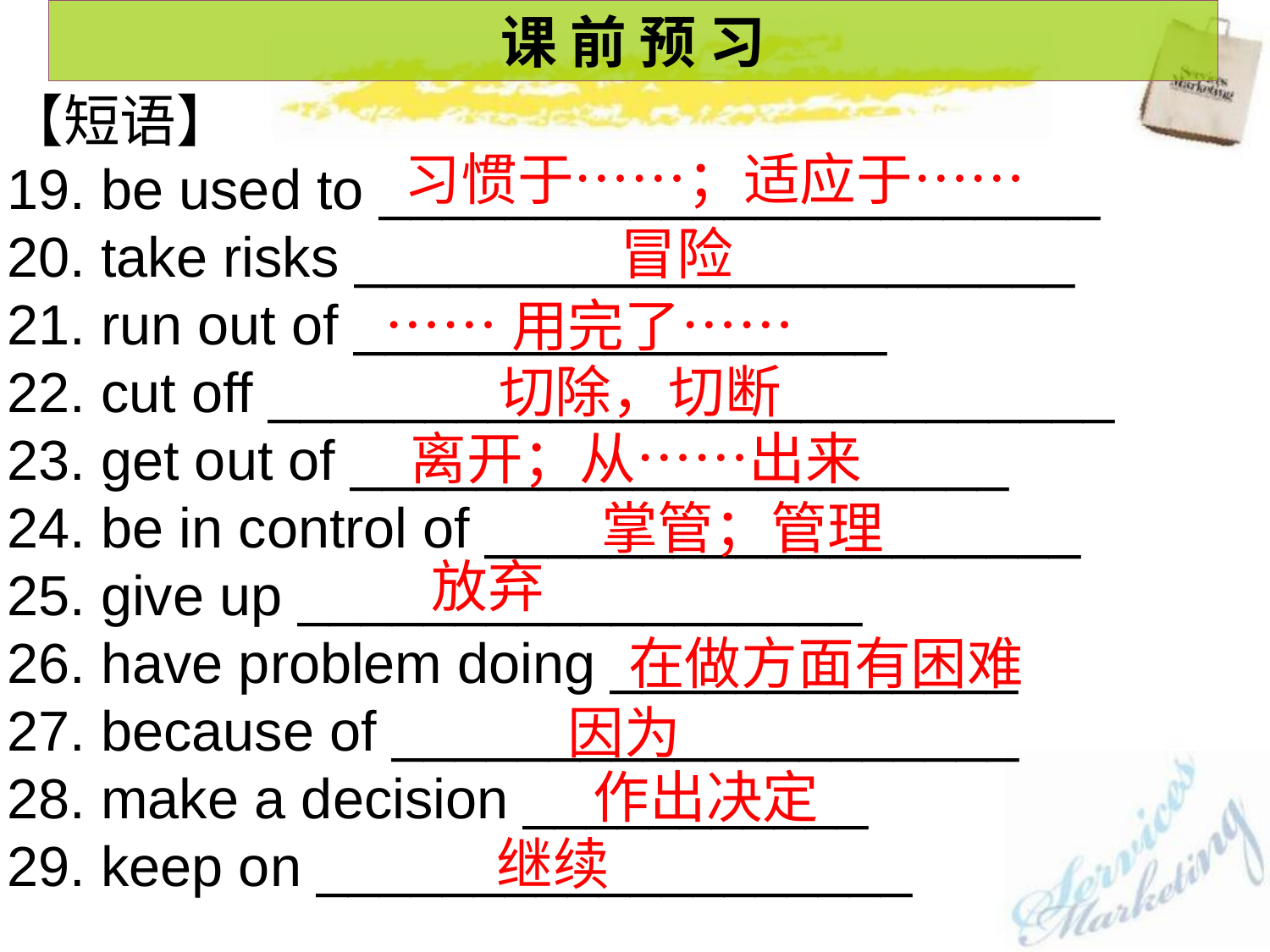

课 前 预 习
【短语】
19. be used to _______________________
20. take risks _______________________
21. run out of _________________
22. cut off ___________________________
23. get out of _____________________
24. be in control of ___________________
25. give up __________________
26. have problem doing _____________
27. because of ____________________
28. make a decision ___________
29. keep on ___________________
习惯于……；适应于……
冒险
……用完了……
切除，切断
离开；从……出来
掌管；管理
放弃
在做方面有困难
 因为
作出决定
继续